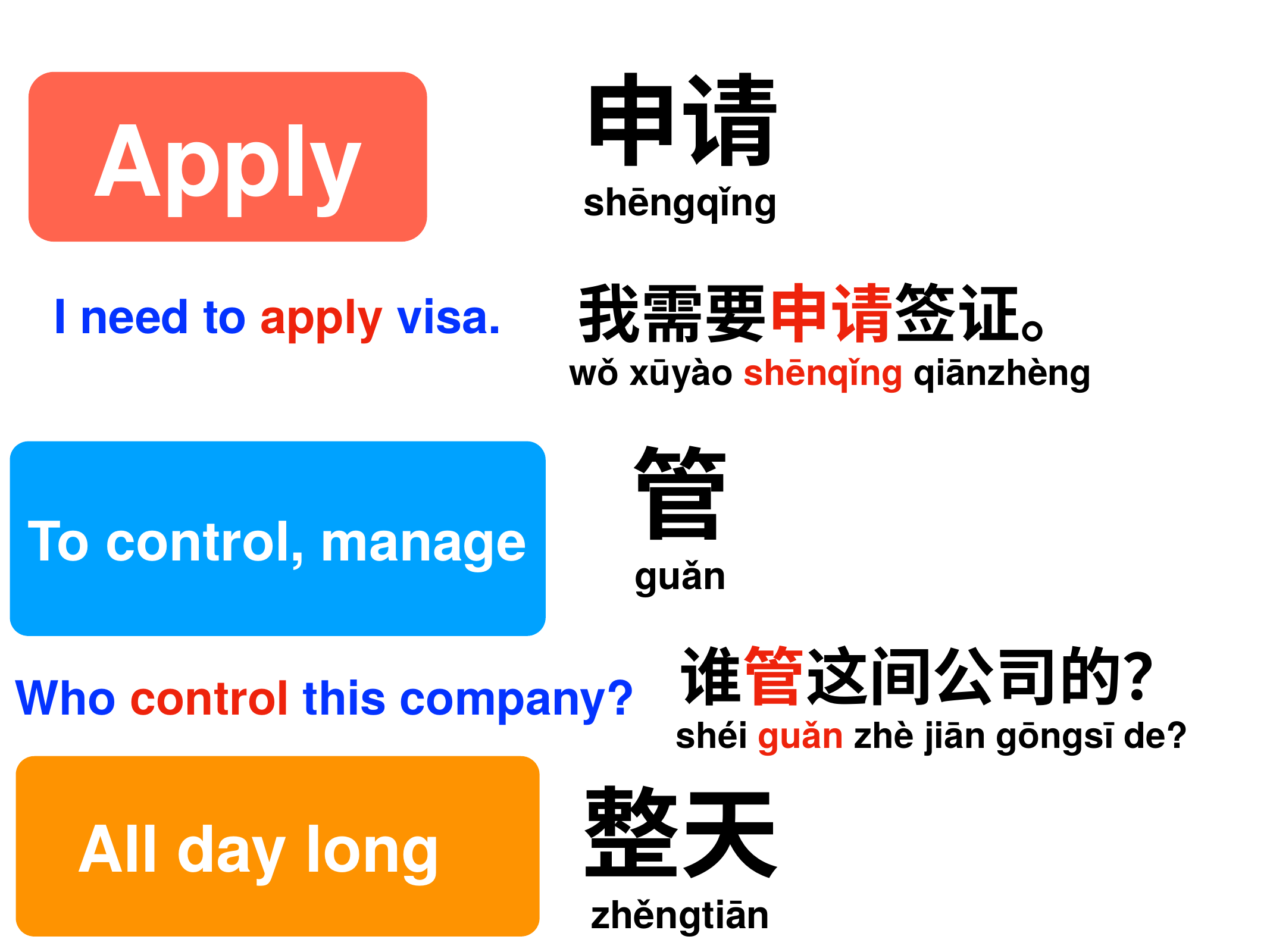

申请
shēngqǐng

Apply
我需要申请签证。
wǒ xūyào shēnqǐng qiānzhèng
I need to apply visa.
管
guǎn

To control, manage
谁管这间公司的？
shéi guǎn zhè jiān gōngsī de?
Who control this company?

All day long
整天
zhěngtiān